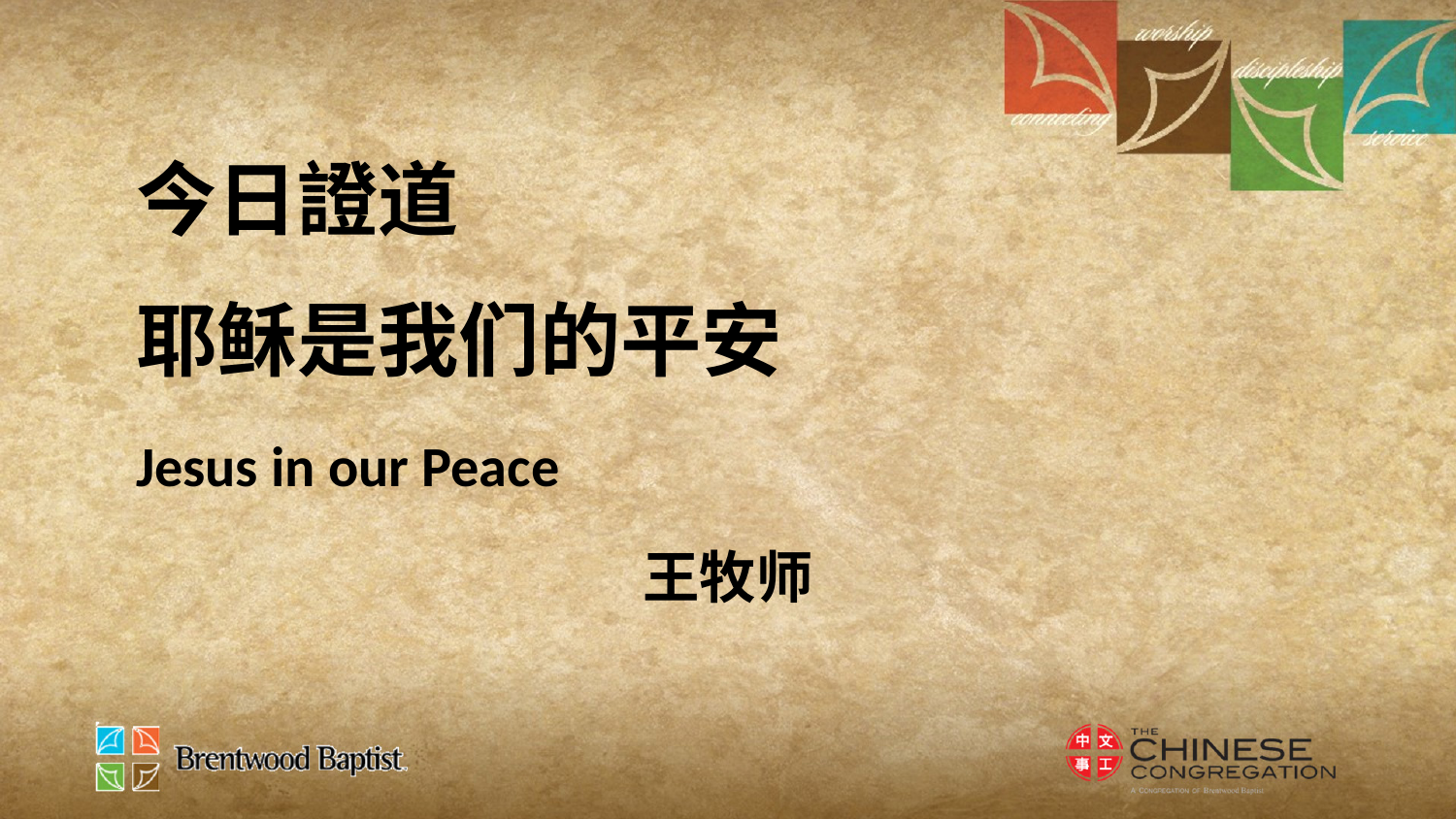

今日證道

耶稣是我们的平安

Jesus in our Peace

王牧师